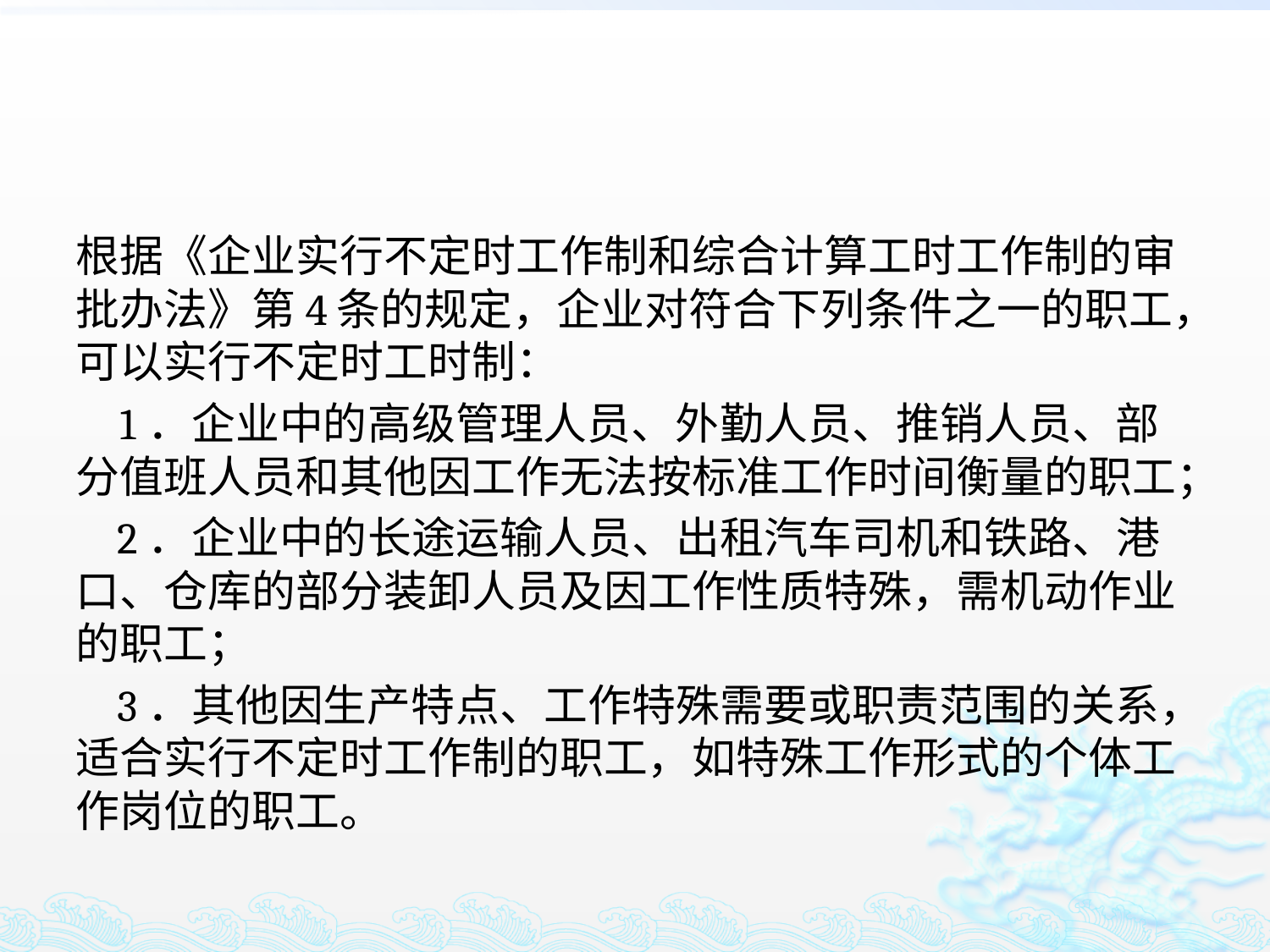

#
根据《企业实行不定时工作制和综合计算工时工作制的审批办法》第4条的规定，企业对符合下列条件之一的职工，可以实行不定时工时制：
    1．企业中的高级管理人员、外勤人员、推销人员、部分值班人员和其他因工作无法按标准工作时间衡量的职工；
    2．企业中的长途运输人员、出租汽车司机和铁路、港口、仓库的部分装卸人员及因工作性质特殊，需机动作业的职工；
    3．其他因生产特点、工作特殊需要或职责范围的关系，适合实行不定时工作制的职工，如特殊工作形式的个体工作岗位的职工。